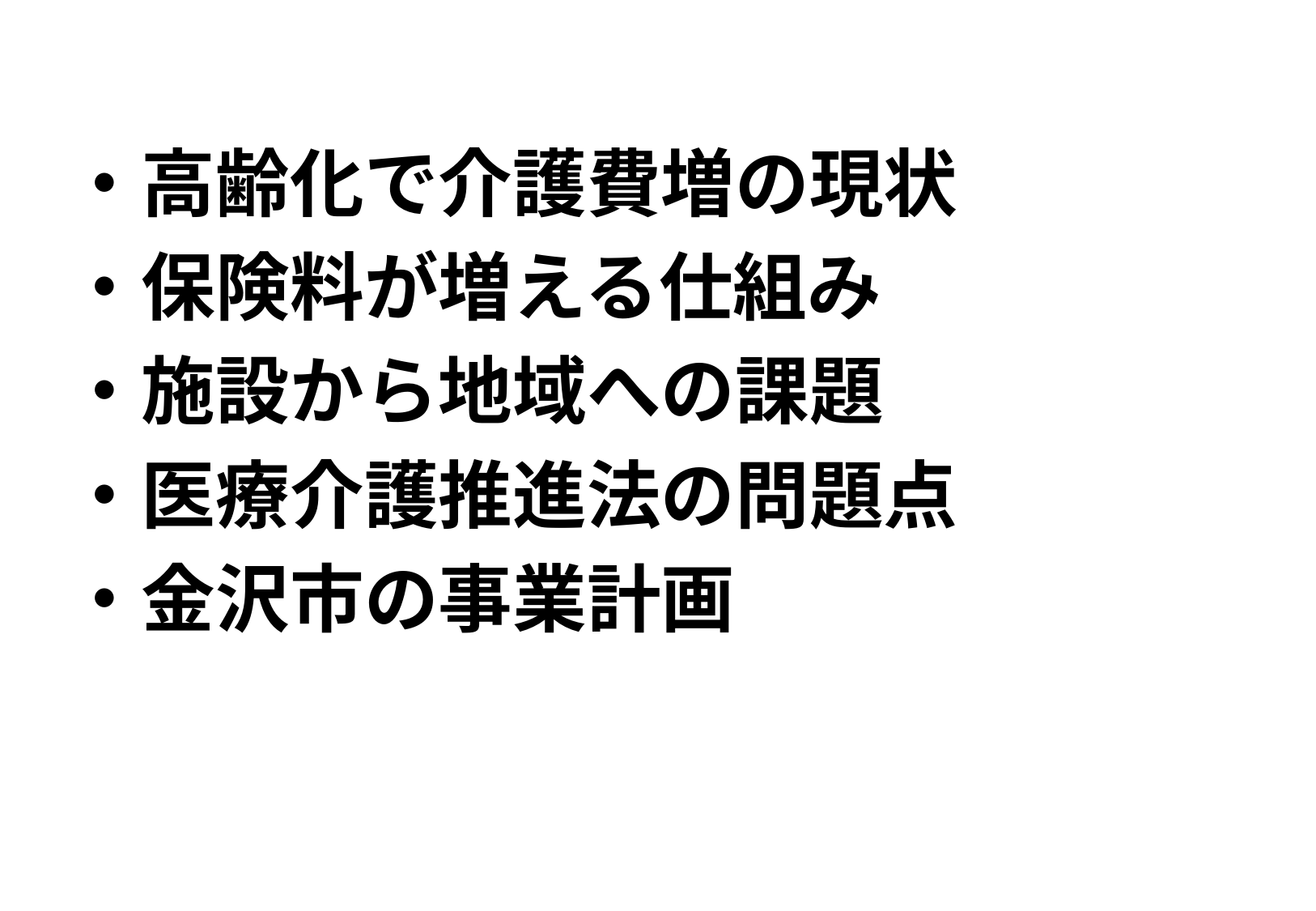

・高齢化で介護費増の現状
・保険料が増える仕組み
・施設から地域への課題
・医療介護推進法の問題点
・金沢市の事業計画